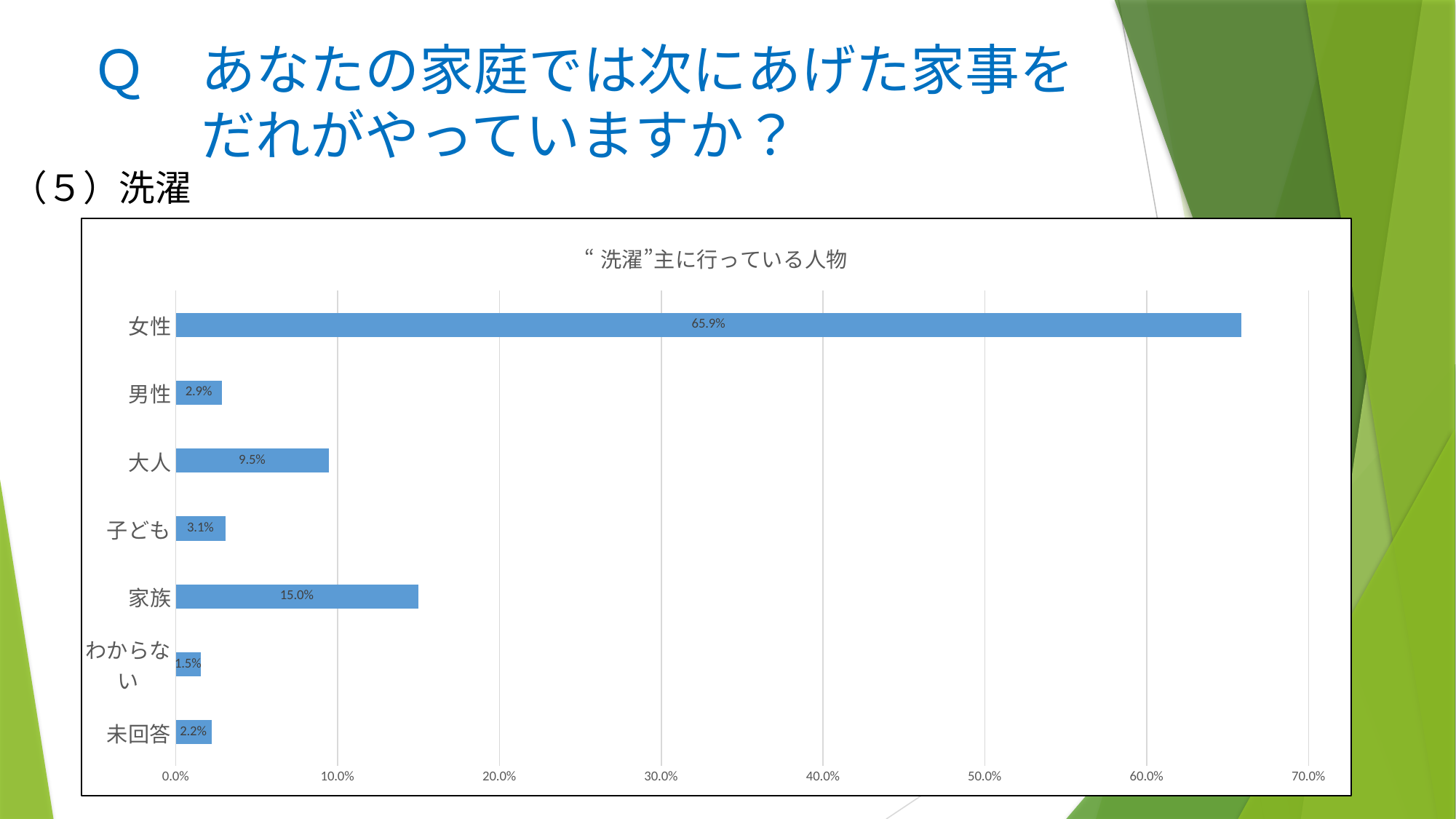

# Ｑ　あなたの家庭では次にあげた家事を 　　だれがやっていますか？
（５）洗濯

### Chart: “洗濯”主に行っている人物

| Category | 計 |
|---|---|
| 女性 | 0.6585903083700441 |
| 男性 | 0.028634361233480177 |
| 大人 | 0.0947136563876652 |
| 子ども | 0.030837004405286344 |
| 家族 | 0.14977973568281938 |
| わからない | 0.015418502202643172 |
| 未回答 | 0.022026431718061675 |